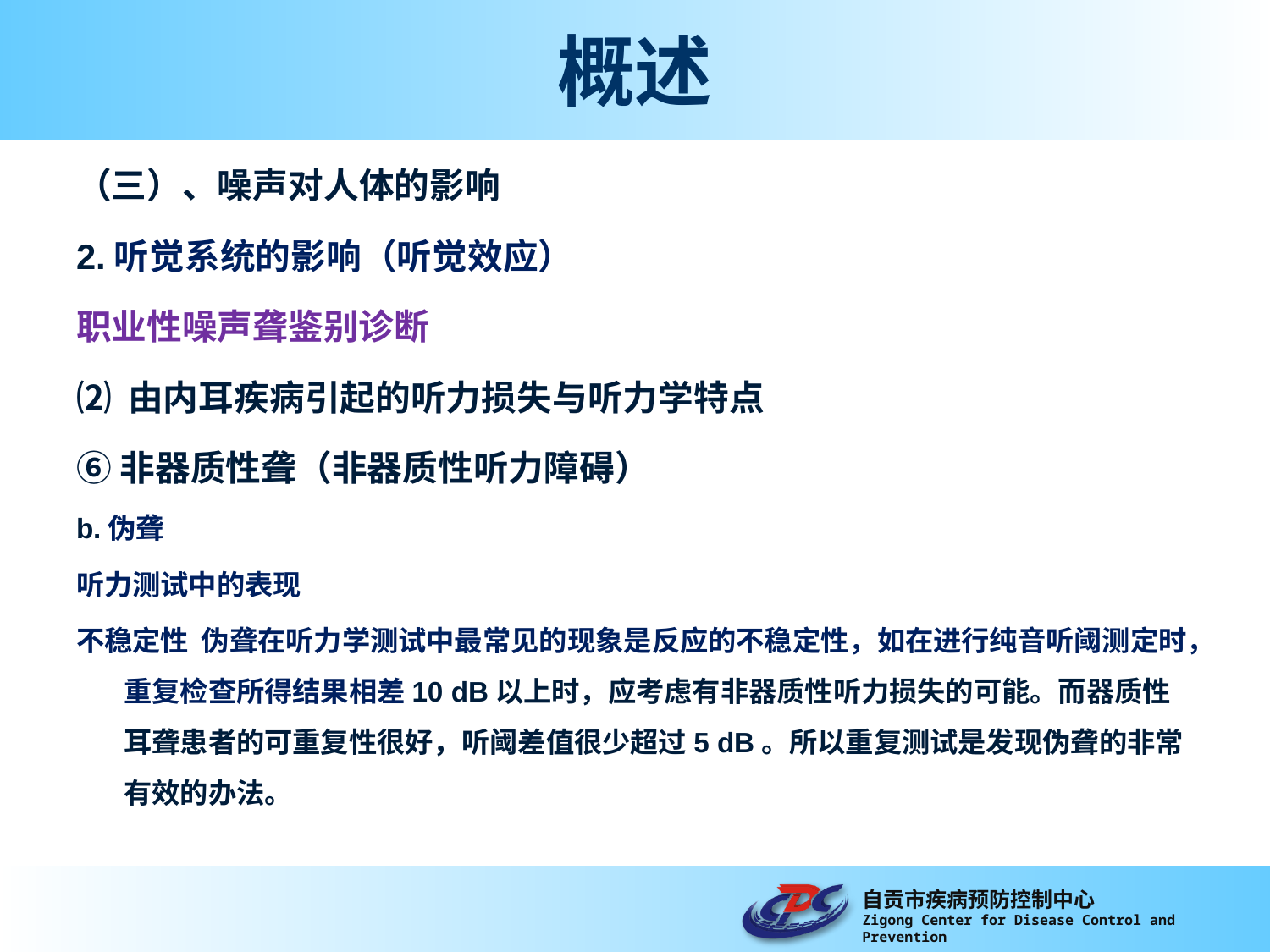

# 概述
（三）、噪声对人体的影响
2.听觉系统的影响（听觉效应）
职业性噪声聋鉴别诊断
⑵ 由内耳疾病引起的听力损失与听力学特点
⑥非器质性聋（非器质性听力障碍）
b.伪聋
听力测试中的表现
不稳定性  伪聋在听力学测试中最常见的现象是反应的不稳定性，如在进行纯音听阈测定时，重复检查所得结果相差10 dB以上时，应考虑有非器质性听力损失的可能。而器质性耳聋患者的可重复性很好，听阈差值很少超过5 dB。所以重复测试是发现伪聋的非常有效的办法。

65